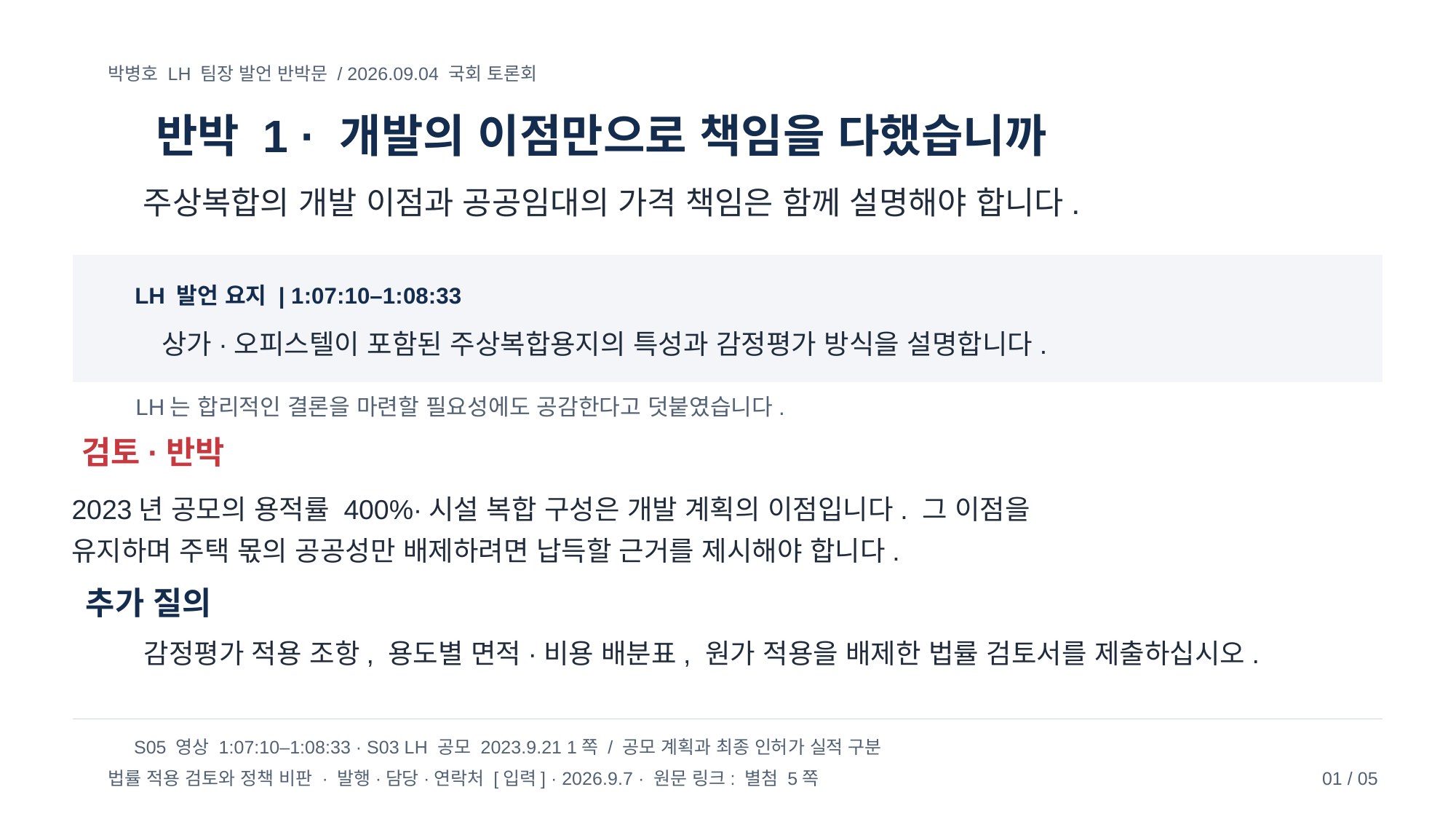

박병호 LH 팀장 발언 반박문 / 2026.09.04 국회 토론회
반박 1 · 개발의 이점만으로 책임을 다했습니까
주상복합의 개발 이점과 공공임대의 가격 책임은 함께 설명해야 합니다.

LH 발언 요지 | 1:07:10–1:08:33
상가·오피스텔이 포함된 주상복합용지의 특성과 감정평가 방식을 설명합니다.
LH는 합리적인 결론을 마련할 필요성에도 공감한다고 덧붙였습니다.
검토·반박
2023년 공모의 용적률 400%·시설 복합 구성은 개발 계획의 이점입니다. 그 이점을 유지하며 주택 몫의 공공성만 배제하려면 납득할 근거를 제시해야 합니다.
추가 질의
감정평가 적용 조항, 용도별 면적·비용 배분표, 원가 적용을 배제한 법률 검토서를 제출하십시오.

S05 영상 1:07:10–1:08:33 · S03 LH 공모 2023.9.21 1쪽 / 공모 계획과 최종 인허가 실적 구분
법률 적용 검토와 정책 비판 · 발행·담당·연락처 [입력] · 2026.9.7 · 원문 링크: 별첨 5쪽
01 / 05